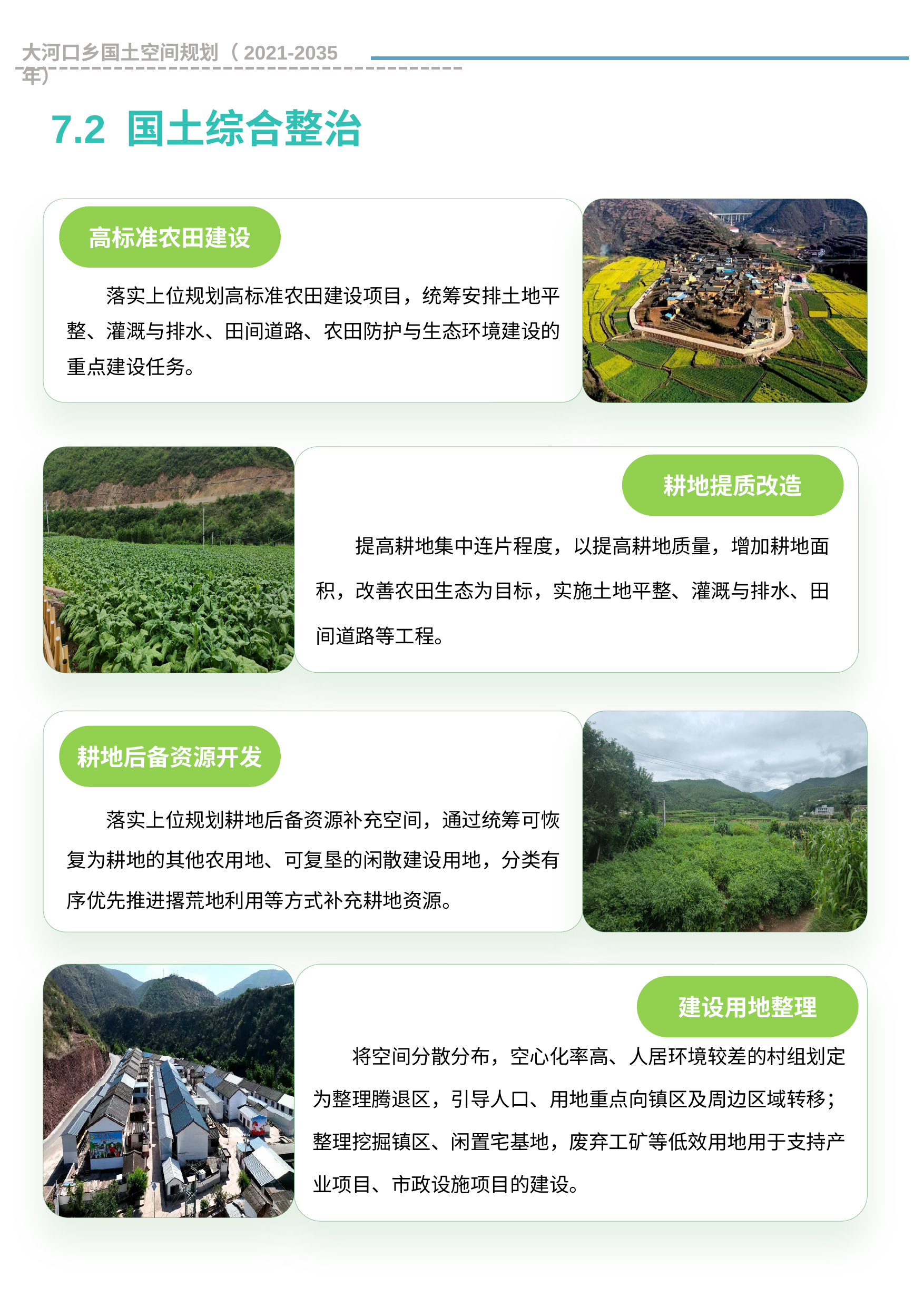

大河口乡国土空间规划（2021-2035年）
7.2 国土综合整治

高标准农田建设
落实上位规划高标准农田建设项目，统筹安排土地平整、灌溉与排水、田间道路、农田防护与生态环境建设的重点建设任务。

耕地提质改造
提高耕地集中连片程度，以提高耕地质量，增加耕地面积，改善农田生态为目标，实施土地平整、灌溉与排水、田间道路等工程。

耕地后备资源开发
落实上位规划耕地后备资源补充空间，通过统筹可恢复为耕地的其他农用地、可复垦的闲散建设用地，分类有序优先推进撂荒地利用等方式补充耕地资源。

建设用地整理
将空间分散分布，空心化率高、人居环境较差的村组划定为整理腾退区，引导人口、用地重点向镇区及周边区域转移；整理挖掘镇区、闲置宅基地，废弃工矿等低效用地用于支持产业项目、市政设施项目的建设。